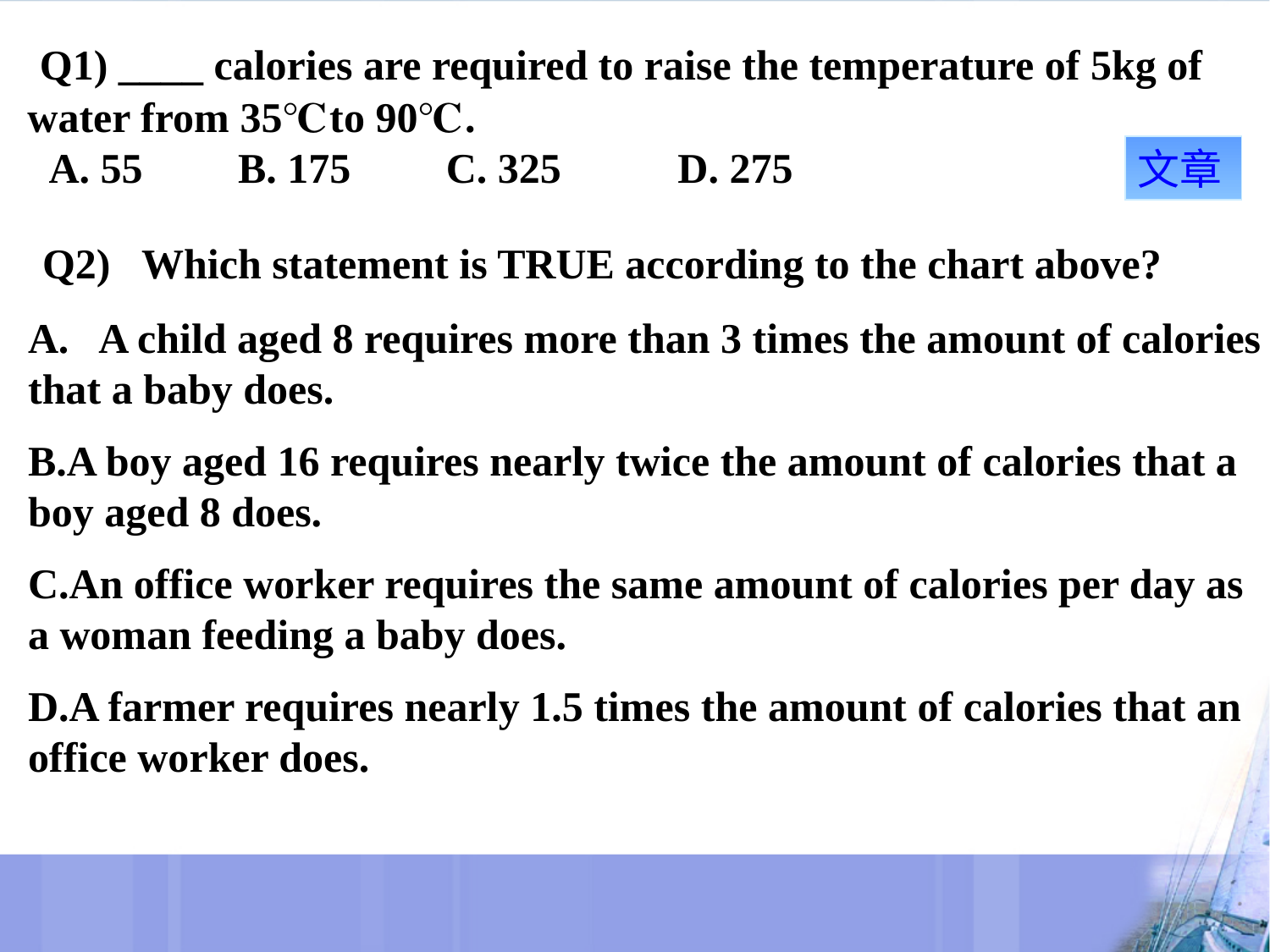

Q1) ____ calories are required to raise the temperature of 5kg of water from 35℃to 90℃.
  A. 55         B. 175         C. 325           D. 275
文章
 Q2)   Which statement is TRUE according to the chart above?
A.   A child aged 8 requires more than 3 times the amount of calories that a baby does.
A boy aged 16 requires nearly twice the amount of calories that a boy aged 8 does.
An office worker requires the same amount of calories per day as a woman feeding a baby does.
A farmer requires nearly 1.5 times the amount of calories that an office worker does.